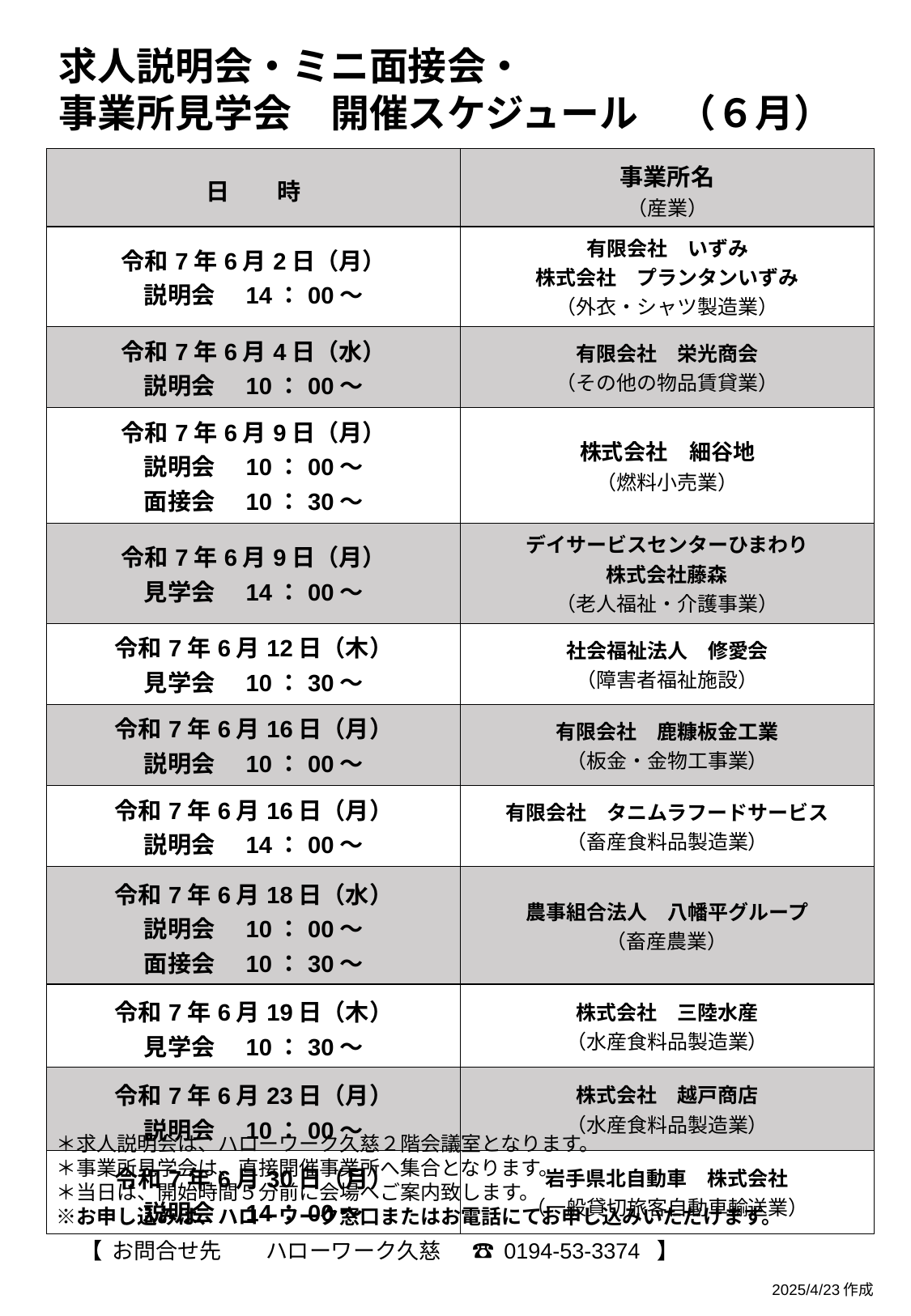

求人説明会・ミニ面接会・
事業所見学会　開催スケジュール　（６月）
| 日　　時 | 事業所名 （産業） |
| --- | --- |
| 令和7年6月2日（月） 説明会　14：00～ | 有限会社　いずみ 株式会社　プランタンいずみ （外衣・シャツ製造業） |
| 令和7年6月4日（水） 説明会　10：00～ | 有限会社　栄光商会 （その他の物品賃貸業） |
| 令和7年6月9日（月） 説明会　10：00～ 面接会　10：30～ | 株式会社　細谷地 （燃料小売業） |
| 令和7年6月9日（月） 見学会　14：00～ | デイサービスセンターひまわり 株式会社藤森 （老人福祉・介護事業） |
| 令和7年6月12日（木） 見学会　10：30～ | 社会福祉法人　修愛会 （障害者福祉施設） |
| 令和7年6月16日（月） 説明会　10：00～ | 有限会社　鹿糠板金工業 （板金・金物工事業） |
| 令和7年6月16日（月） 説明会　14：00～ | 有限会社　タニムラフードサービス （畜産食料品製造業） |
| 令和7年6月18日（水） 説明会　10：00～ 面接会　10：30～ | 農事組合法人　八幡平グループ （畜産農業） |
| 令和7年6月19日（木） 見学会　10：30～ | 株式会社　三陸水産 （水産食料品製造業） |
| 令和7年6月23日（月） 説明会　10：00～ | 株式会社　越戸商店 （水産食料品製造業） |
| 令和7年6月30日（月） 説明会　14：00～ | 岩手県北自動車　株式会社 （一般貸切旅客自動車輸送業） |
＊求人説明会は、ハローワーク久慈２階会議室となります。
＊事業所見学会は、直接開催事業所へ集合となります。
＊当日は、開始時間５分前に会場へご案内致します。
※お申し込みは、ハローワーク窓口またはお電話にてお申し込みいただけます。
【  お問合せ先　　ハローワーク久慈 　 ☎ 0194-53-3374  】
2025/4/23作成